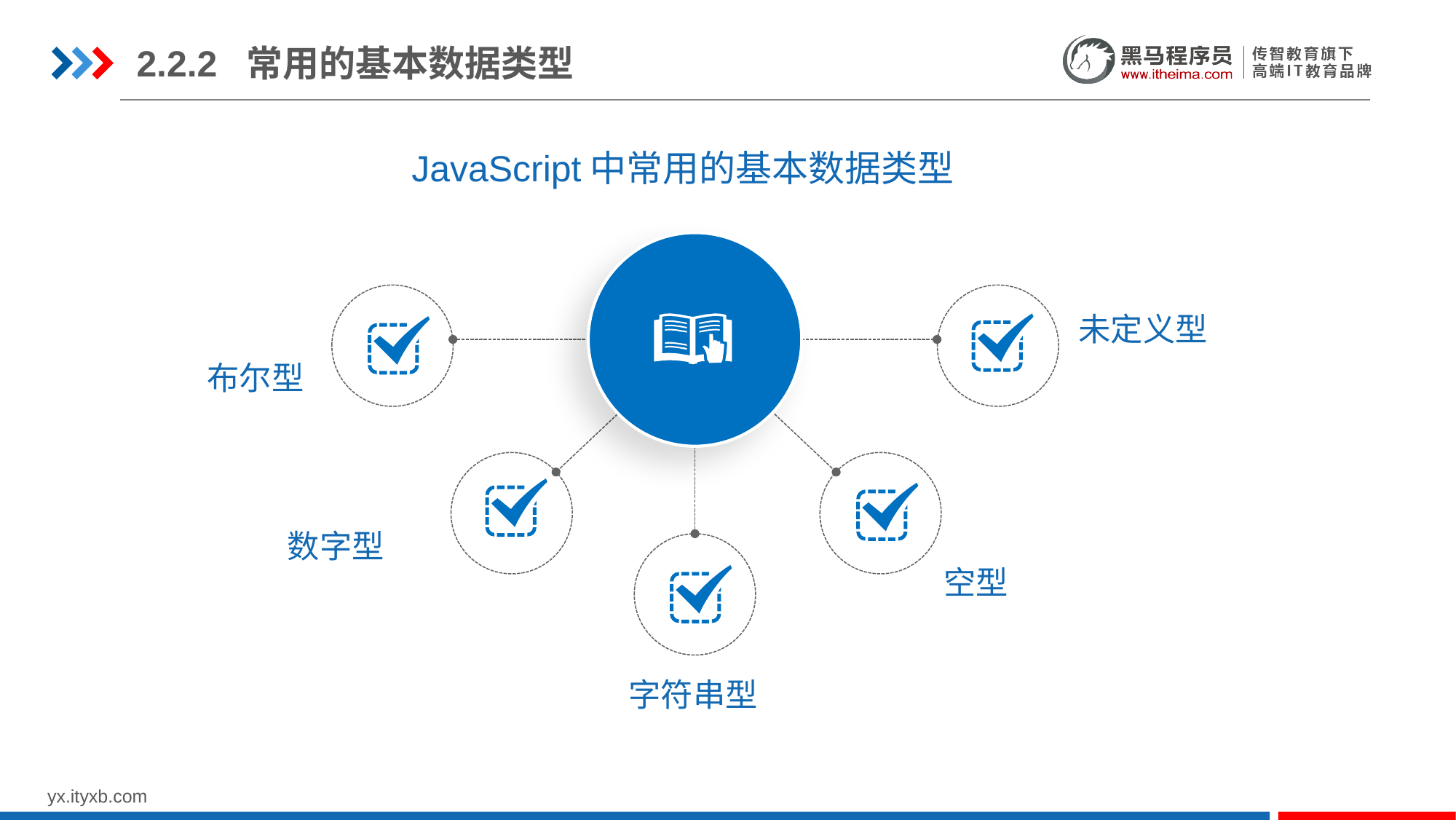

2.2.2  常用的基本数据类型
JavaScript中常用的基本数据类型

未定义型

布尔型

数字型

空型

字符串型